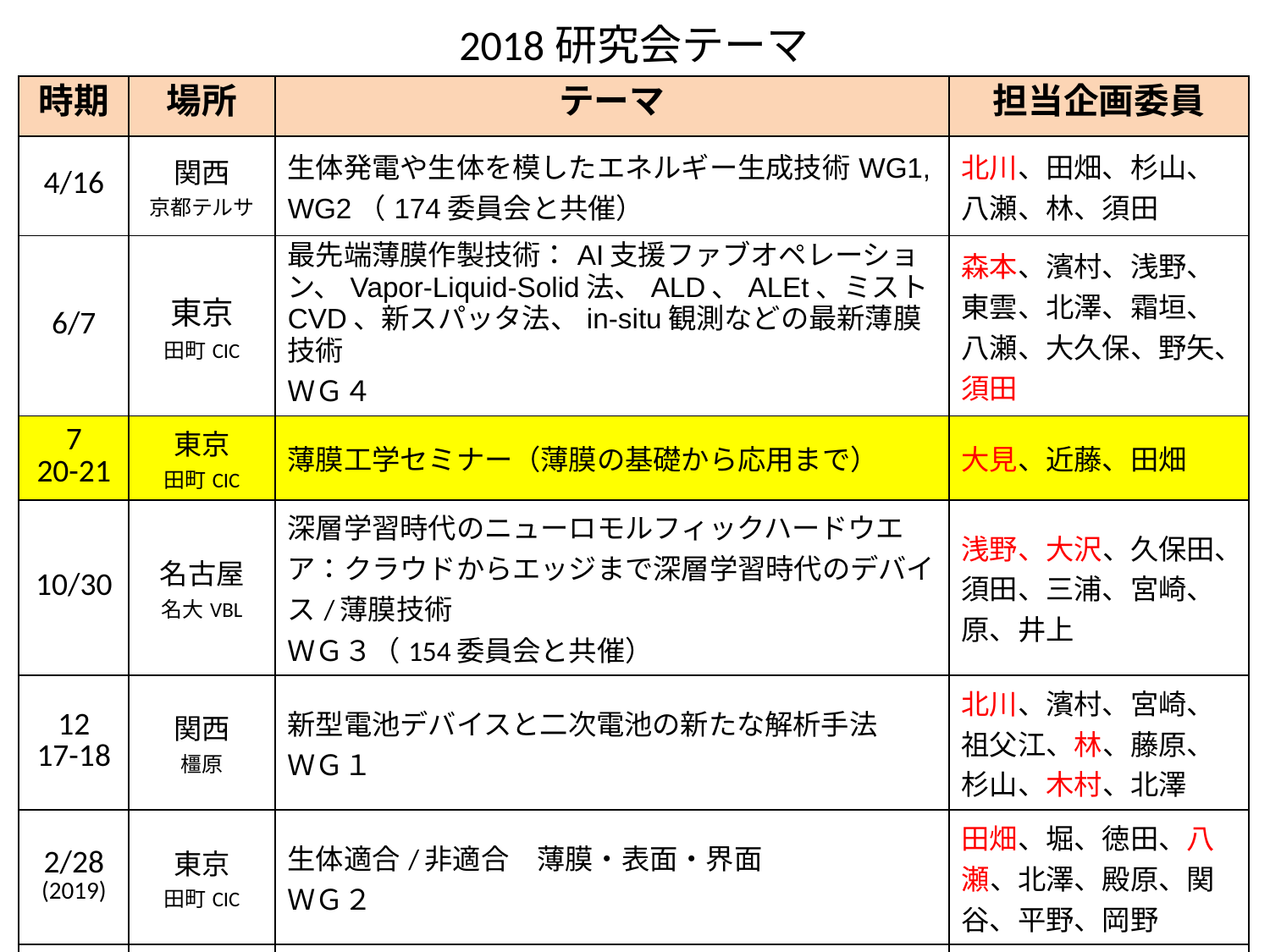

2018研究会テーマ
| 時期 | 場所 | テーマ | 担当企画委員 |
| --- | --- | --- | --- |
| 4/16 | 関西 京都テルサ | 生体発電や生体を模したエネルギー生成技術WG1, WG2（174委員会と共催） | 北川、田畑、杉山、八瀬、林、須田 |
| 6/7 | 東京 田町CIC | 最先端薄膜作製技術：AI支援ファブオペレーション、Vapor-Liquid-Solid法、ALD、ALEt、ミストCVD、新スパッタ法、in-situ観測などの最新薄膜技術 ＷＧ４ | 森本、濱村、浅野、東雲、北澤、霜垣、八瀬、大久保、野矢、須田 |
| 7 20-21 | 東京 田町CIC | 薄膜工学セミナー（薄膜の基礎から応用まで） | 大見、近藤、田畑 |
| 10/30 | 名古屋 名大VBL | 深層学習時代のニューロモルフィックハードウエア：クラウドからエッジまで深層学習時代のデバイス/薄膜技術 ＷＧ３（154委員会と共催） | 浅野、大沢、久保田、須田、三浦、宮崎、原、井上 |
| 12 17-18 | 関西 橿原 | 新型電池デバイスと二次電池の新たな解析手法 ＷＧ１ | 北川、濱村、宮崎、祖父江、林、藤原、杉山、木村、北澤 |
| 2/28 (2019) | 東京 田町CIC | 生体適合/非適合　薄膜・表面・界面 ＷＧ２ | 田畑、堀、徳田、八瀬、北澤、殿原、関谷、平野、岡野 |
| 4/12 (2019) | 東京 東大 | 界面創成による新たな物性とデバイス形成への応用 WG4（191委員会と共催） | 斉藤、森本、杉山、北澤、井上、竹中 |